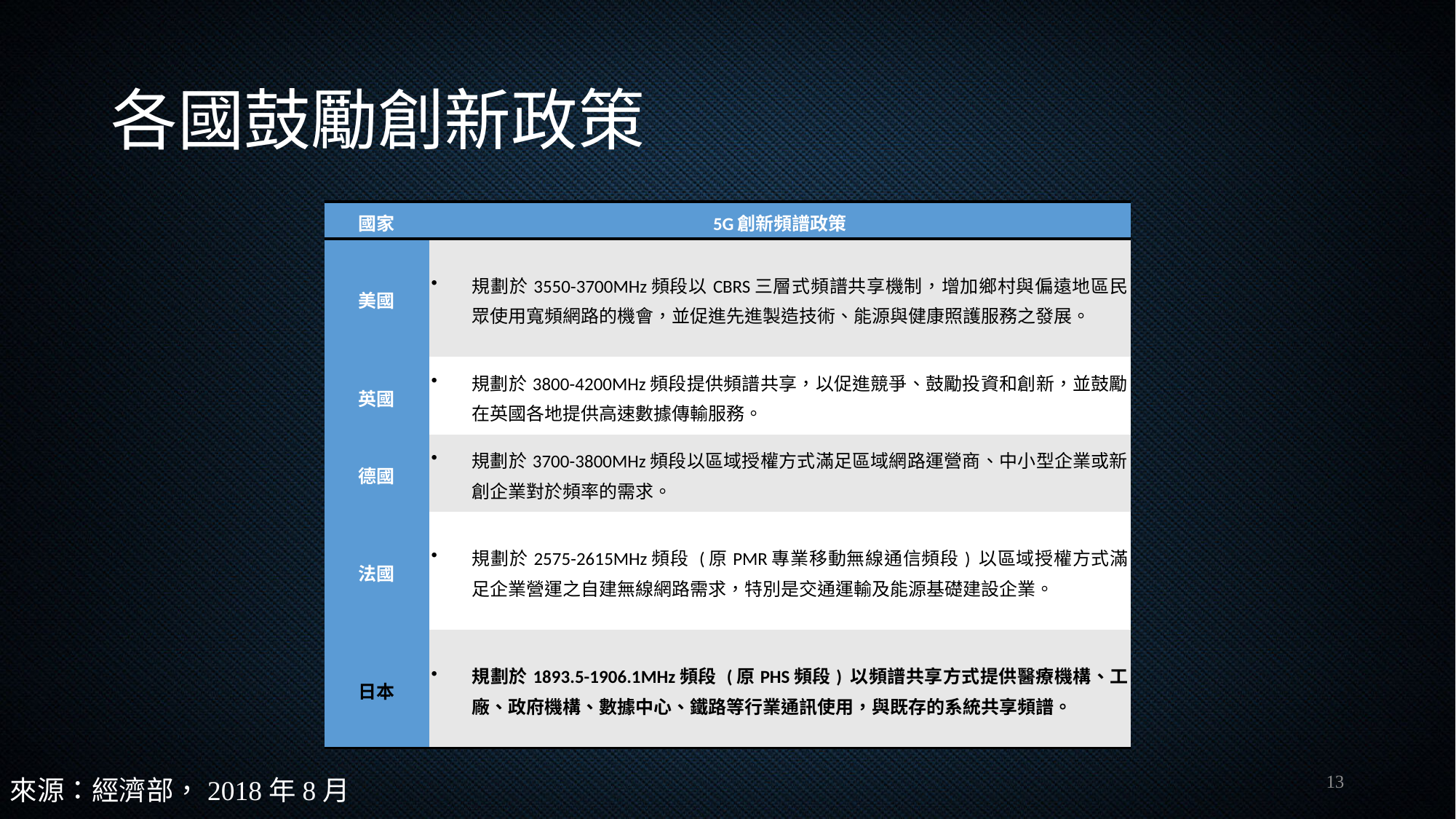

# 各國鼓勵創新政策
| 國家 | 5G創新頻譜政策 |
| --- | --- |
| 美國 | 規劃於3550-3700MHz頻段以CBRS三層式頻譜共享機制，增加鄉村與偏遠地區民眾使用寬頻網路的機會，並促進先進製造技術、能源與健康照護服務之發展。 |
| 英國 | 規劃於3800-4200MHz頻段提供頻譜共享，以促進競爭、鼓勵投資和創新，並鼓勵在英國各地提供高速數據傳輸服務。 |
| 德國 | 規劃於3700-3800MHz頻段以區域授權方式滿足區域網路運營商、中小型企業或新創企業對於頻率的需求。 |
| 法國 | 規劃於2575-2615MHz頻段 (原PMR專業移動無線通信頻段) 以區域授權方式滿足企業營運之自建無線網路需求，特別是交通運輸及能源基礎建設企業。 |
| 日本 | 規劃於1893.5-1906.1MHz頻段 (原PHS頻段) 以頻譜共享方式提供醫療機構、工廠、政府機構、數據中心、鐵路等行業通訊使用，與既存的系統共享頻譜。 |
13
來源：經濟部，2018年8月